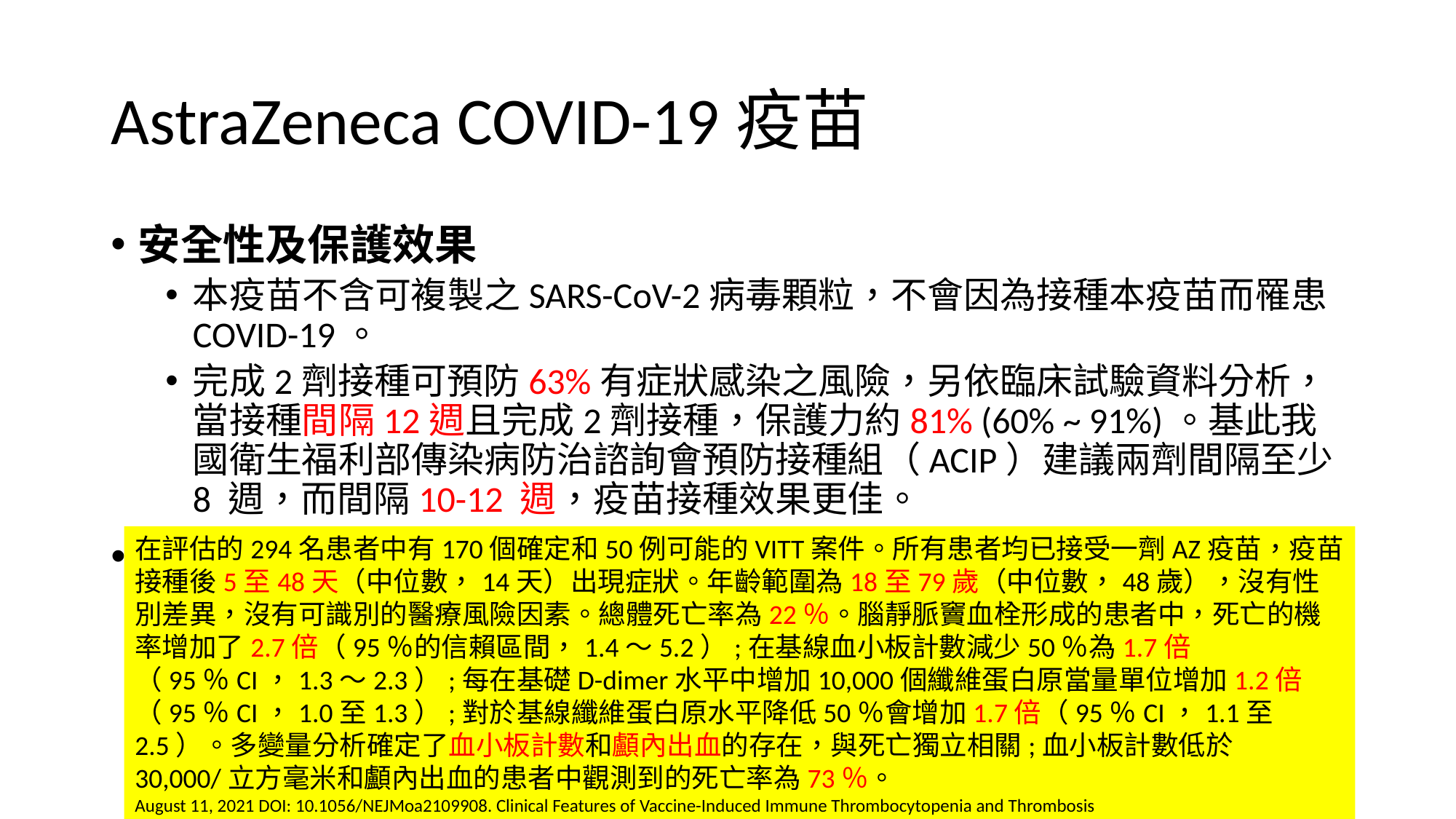

# AstraZeneca COVID-19疫苗
安全性及保護效果
本疫苗不含可複製之SARS-CoV-2病毒顆粒，不會因為接種本疫苗而罹患COVID-19。
完成2劑接種可預防63%有症狀感染之風險，另依臨床試驗資料分析，當接種間隔12週且完成2劑接種，保護力約81% (60% ~ 91%)。基此我國衛生福利部傳染病防治諮詢會預防接種組（ACIP）建議兩劑間隔至少8 週，而間隔10-12 週，疫苗接種效果更佳。
接種禁忌
對於疫苗成分有嚴重過敏反應史、先前接種本項疫苗劑次曾發生嚴重過敏反應或血栓合併血小板低下症候群者，不予接種。
在評估的294名患者中有170個確定和50例可能的VITT案件。所有患者均已接受一劑AZ疫苗，疫苗接種後5至48天（中位數，14天）出現症狀。年齡範圍為18至79歲（中位數，48歲），沒有性別差異，沒有可識別的醫療風險因素。總體死亡率為22％。腦靜脈竇血栓形成的患者中，死亡的機率增加了2.7倍（95％的信賴區間，1.4〜5.2）;在基線血小板計數減少50％為1.7倍（95％CI，1.3〜2.3）;每在基礎D-dimer水平中增加10,000個纖維蛋白原當量單位增加1.2倍（95％CI，1.0至1.3）;對於基線纖維蛋白原水平降低50％會增加1.7倍（95％CI，1.1至2.5）。多變量分析確定了血小板計數和顱內出血的存在，與死亡獨立相關;血小板計數低於30,000/立方毫米和顱內出血的患者中觀測到的死亡率為73％。
August 11, 2021 DOI: 10.1056/NEJMoa2109908. Clinical Features of Vaccine-Induced Immune Thrombocytopenia and Thrombosis
List of authors.Sue Pavord, F.R.C.Path., Marie Scully, M.D., etc.